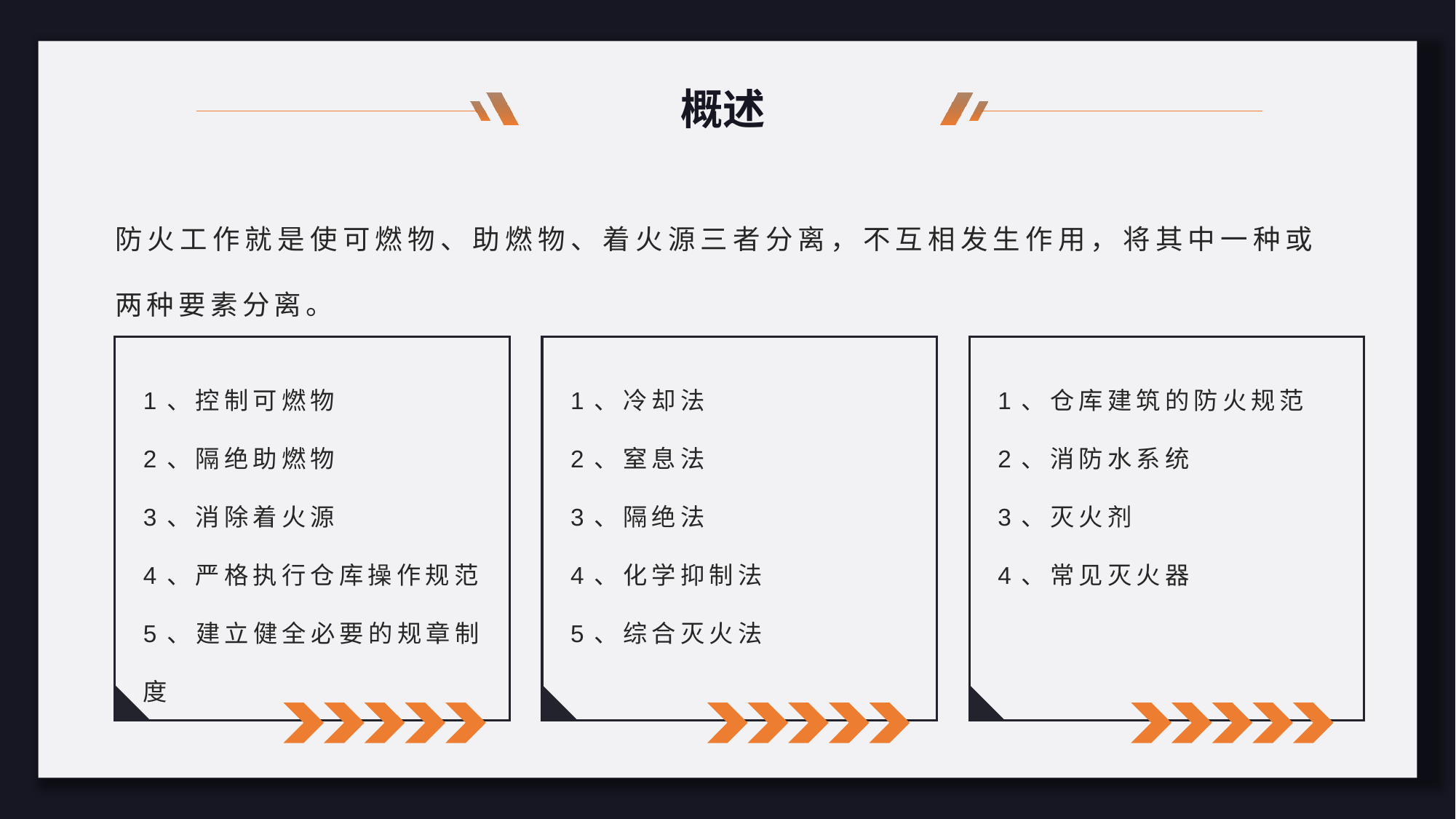

概述
防火工作就是使可燃物、助燃物、着火源三者分离，不互相发生作用，将其中一种或两种要素分离。

1、控制可燃物
2、隔绝助燃物
3、消除着火源
4、严格执行仓库操作规范
5、建立健全必要的规章制度

1、冷却法
2、窒息法
3、隔绝法
4、化学抑制法
5、综合灭火法

1、仓库建筑的防火规范
2、消防水系统
3、灭火剂
4、常见灭火器